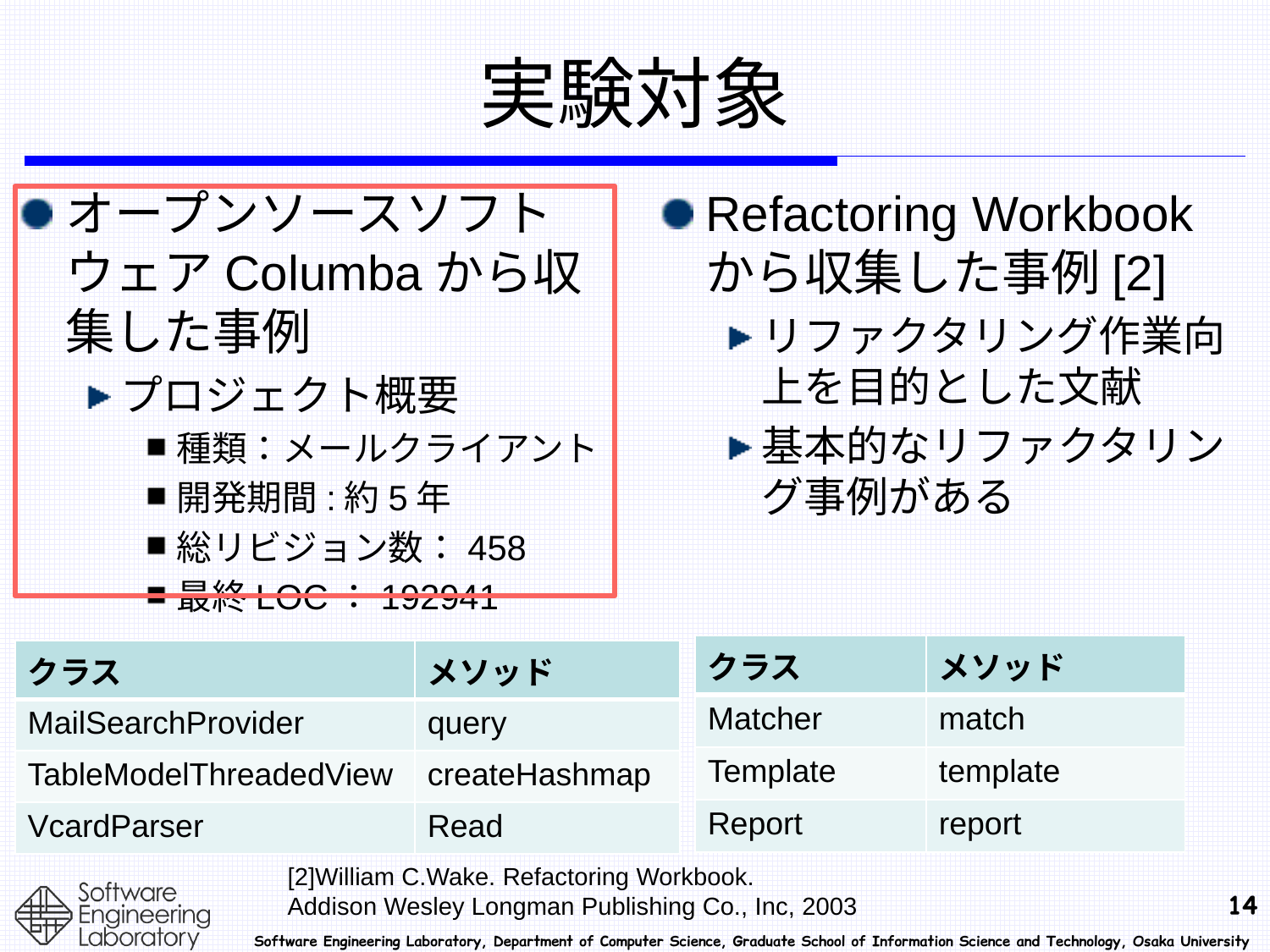

# 実験対象
オープンソースソフトウェアColumbaから収集した事例
プロジェクト概要
種類：メールクライアント
開発期間:約5年
総リビジョン数：458
最終LOC：192941

Refactoring Workbookから収集した事例[2]
リファクタリング作業向上を目的とした文献
基本的なリファクタリング事例がある

| クラス | メソッド |
| --- | --- |
| Matcher | match |
| Template | template |
| Report | report |
| クラス | メソッド |
| --- | --- |
| MailSearchProvider | query |
| TableModelThreadedView | createHashmap |
| VcardParser | Read |
[2]William C.Wake. Refactoring Workbook.
Addison Wesley Longman Publishing Co., Inc, 2003